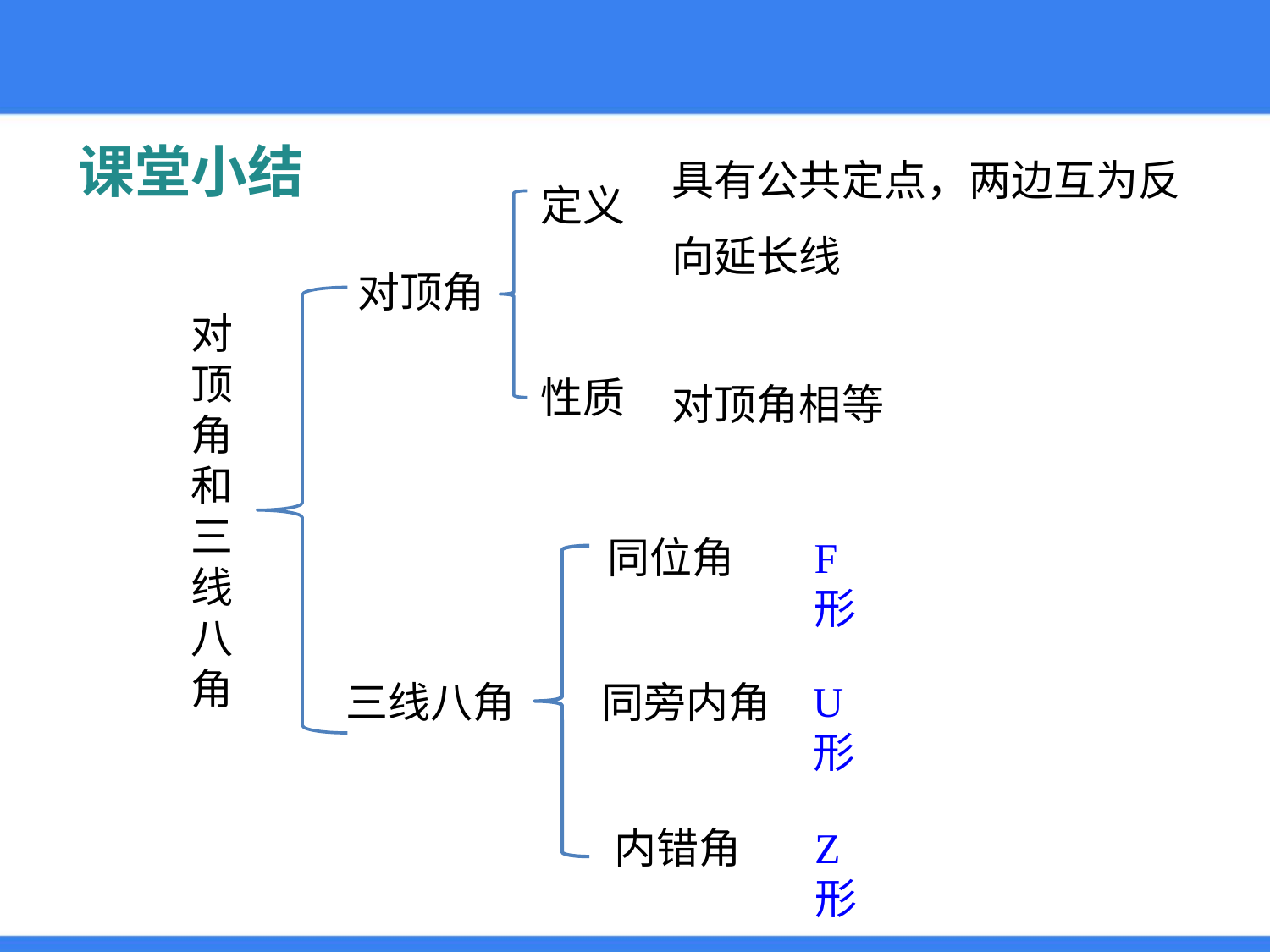

具有公共定点，两边互为反向延长线
课堂小结
定义

对顶角

对顶角和三线八角
对顶角相等
性质
同位角
F形

U形
三线八角
同旁内角
内错角
Z形